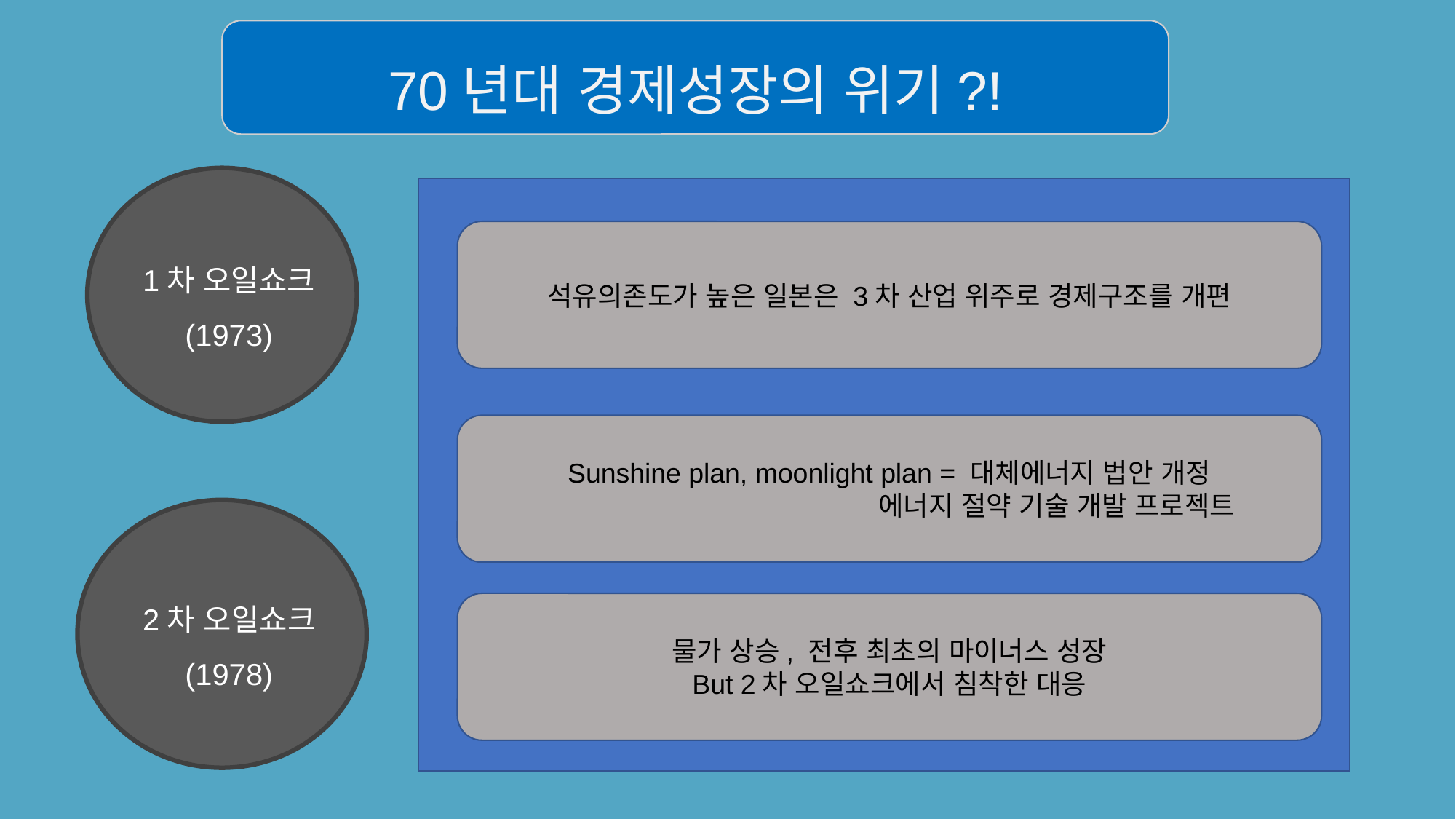

70년대 경제성장의 위기?!

석유의존도가 높은 일본은 3차 산업 위주로 경제구조를 개편
1차 오일쇼크
(1973)
Sunshine plan, moonlight plan = 대체에너지 법안 개정
                                           에너지 절약 기술 개발 프로젝트

2차 오일쇼크
(1978)
물가 상승, 전후 최초의 마이너스 성장
But 2차 오일쇼크에서 침착한 대응